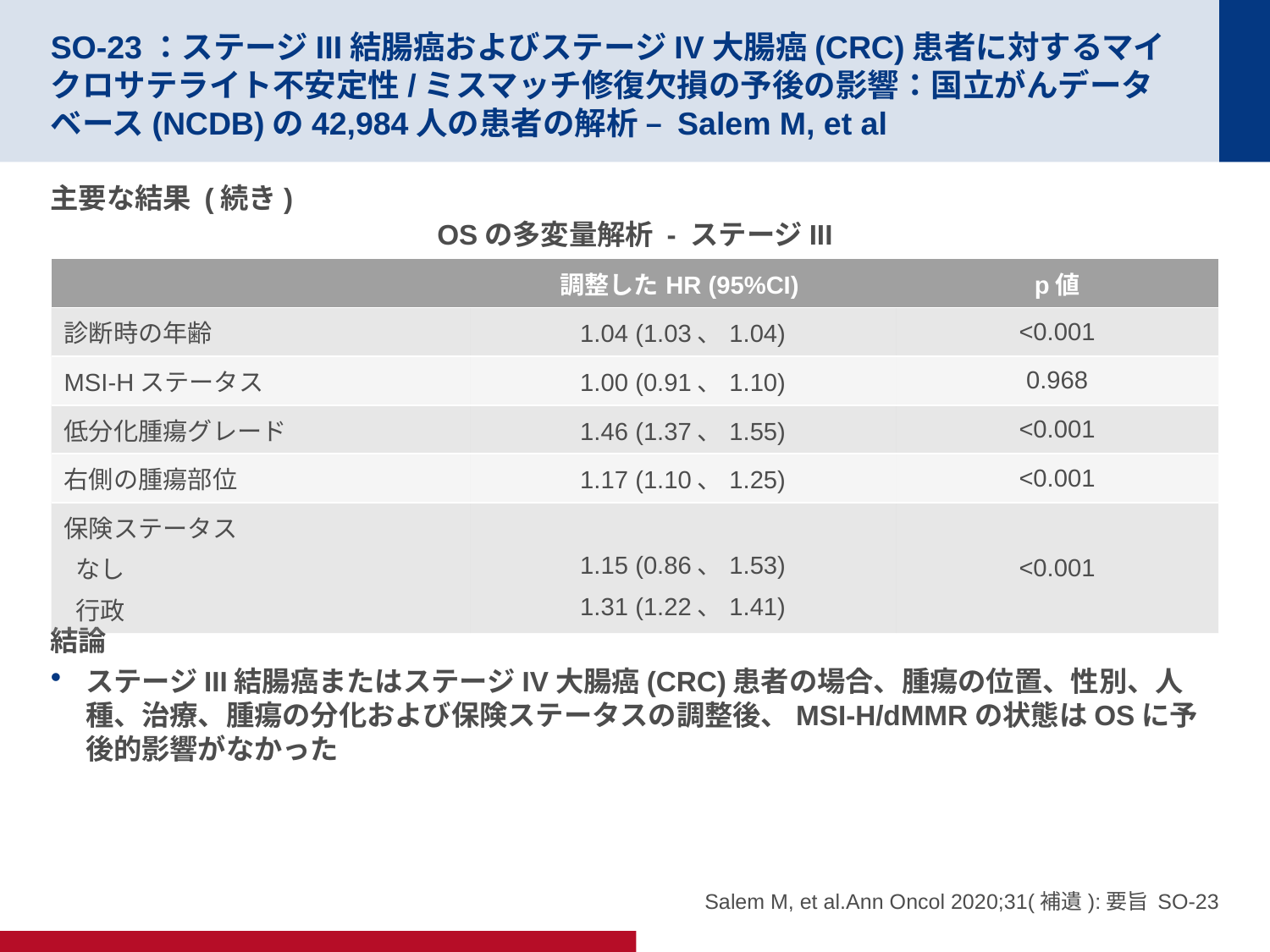

# SO-23：ステージIII結腸癌およびステージIV大腸癌(CRC)患者に対するマイクロサテライト不安定性/ミスマッチ修復欠損の予後の影響：国立がんデータベース(NCDB)の42,984人の患者の解析 – Salem M, et al
主要な結果 (続き)
結論
ステージIII結腸癌またはステージIV大腸癌(CRC)患者の場合、腫瘍の位置、性別、人種、治療、腫瘍の分化および保険ステータスの調整後、MSI-H/dMMRの状態はOSに予後的影響がなかった
OSの多変量解析 - ステージIII
|  | 調整したHR (95%CI) | p値 |
| --- | --- | --- |
| 診断時の年齢 | 1.04 (1.03、1.04) | <0.001 |
| MSI-Hステータス | 1.00 (0.91、1.10) | 0.968 |
| 低分化腫瘍グレード | 1.46 (1.37、1.55) | <0.001 |
| 右側の腫瘍部位 | 1.17 (1.10、1.25) | <0.001 |
| 保険ステータス なし 行政 | 1.15 (0.86、1.53) 1.31 (1.22、1.41) | <0.001 |
Salem M, et al.Ann Oncol 2020;31(補遺):要旨 SO-23